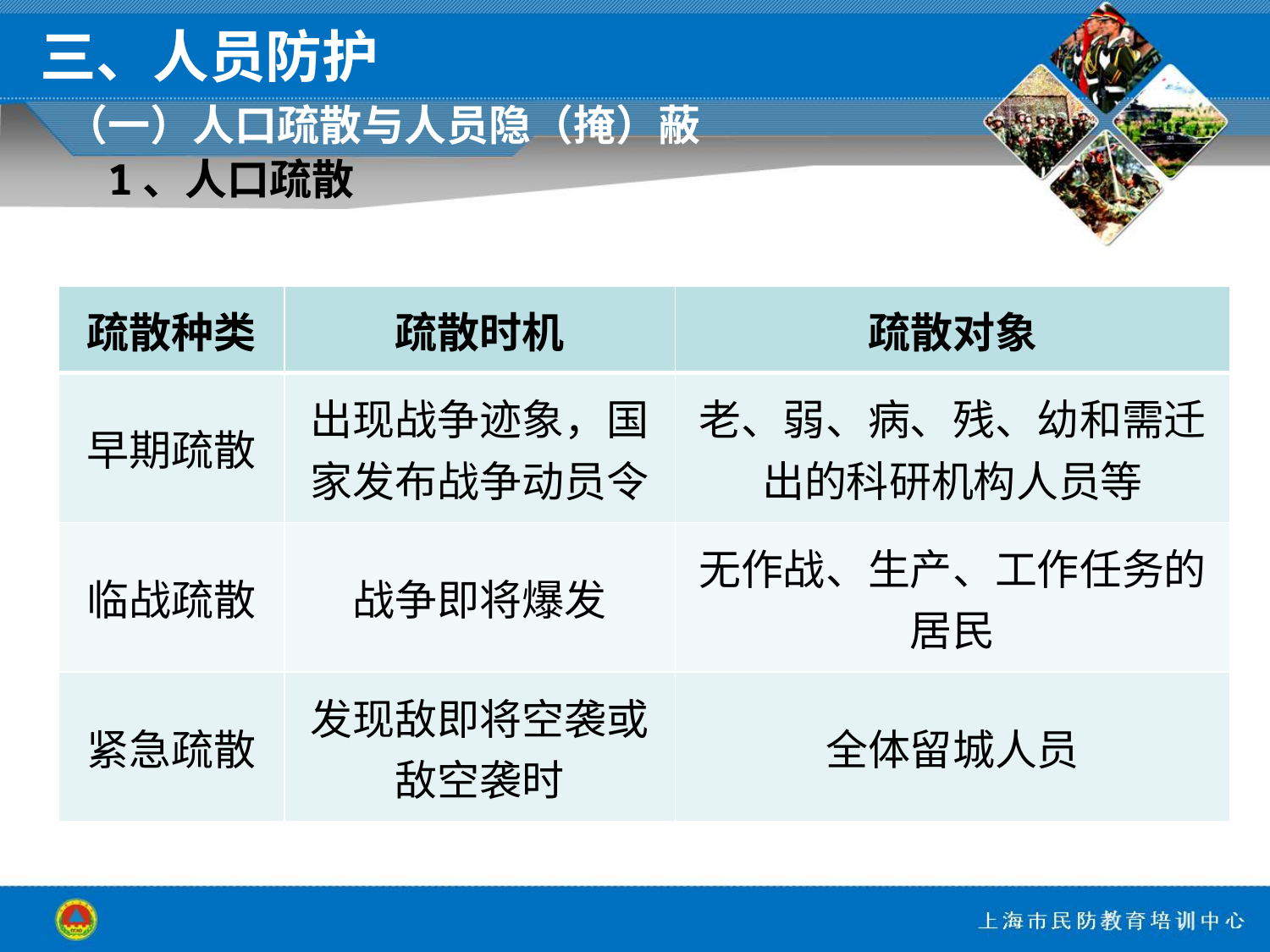

三、人员防护
（一）人口疏散与人员隐（掩）蔽
1、人口疏散
| 疏散种类 | 疏散时机 | 疏散对象 |
| --- | --- | --- |
| 早期疏散 | 出现战争迹象，国家发布战争动员令 | 老、弱、病、残、幼和需迁出的科研机构人员等 |
| 临战疏散 | 战争即将爆发 | 无作战、生产、工作任务的居民 |
| 紧急疏散 | 发现敌即将空袭或敌空袭时 | 全体留城人员 |